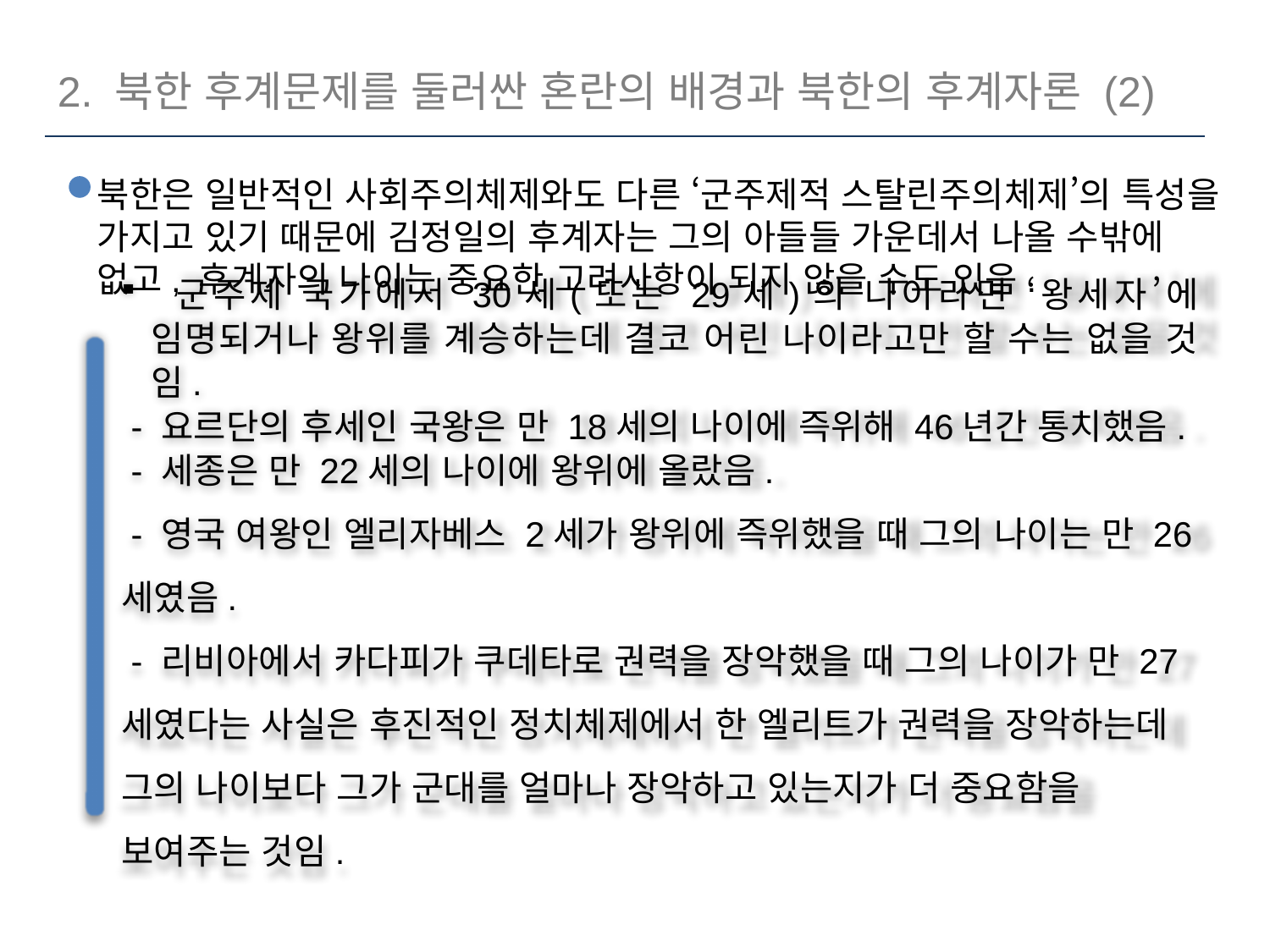

2. 북한 후계문제를 둘러싼 혼란의 배경과 북한의 후계자론 (2)
북한은 일반적인 사회주의체제와도 다른 ‘군주제적 스탈린주의체제’의 특성을 가지고 있기 때문에 김정일의 후계자는 그의 아들들 가운데서 나올 수밖에 없고, 후계자의 나이는 중요한 고려사항이 되지 않을 수도 있음.

 군주제 국가에서 30세(또는 29세)의 나이라면 ‘왕세자’에 임명되거나 왕위를 계승하는데 결코 어린 나이라고만 할 수는 없을 것임.
 - 요르단의 후세인 국왕은 만 18세의 나이에 즉위해 46년간 통치했음.
 - 세종은 만 22세의 나이에 왕위에 올랐음.
 - 영국 여왕인 엘리자베스 2세가 왕위에 즉위했을 때 그의 나이는 만 26세였음.
 - 리비아에서 카다피가 쿠데타로 권력을 장악했을 때 그의 나이가 만 27세였다는 사실은 후진적인 정치체제에서 한 엘리트가 권력을 장악하는데 그의 나이보다 그가 군대를 얼마나 장악하고 있는지가 더 중요함을 보여주는 것임.